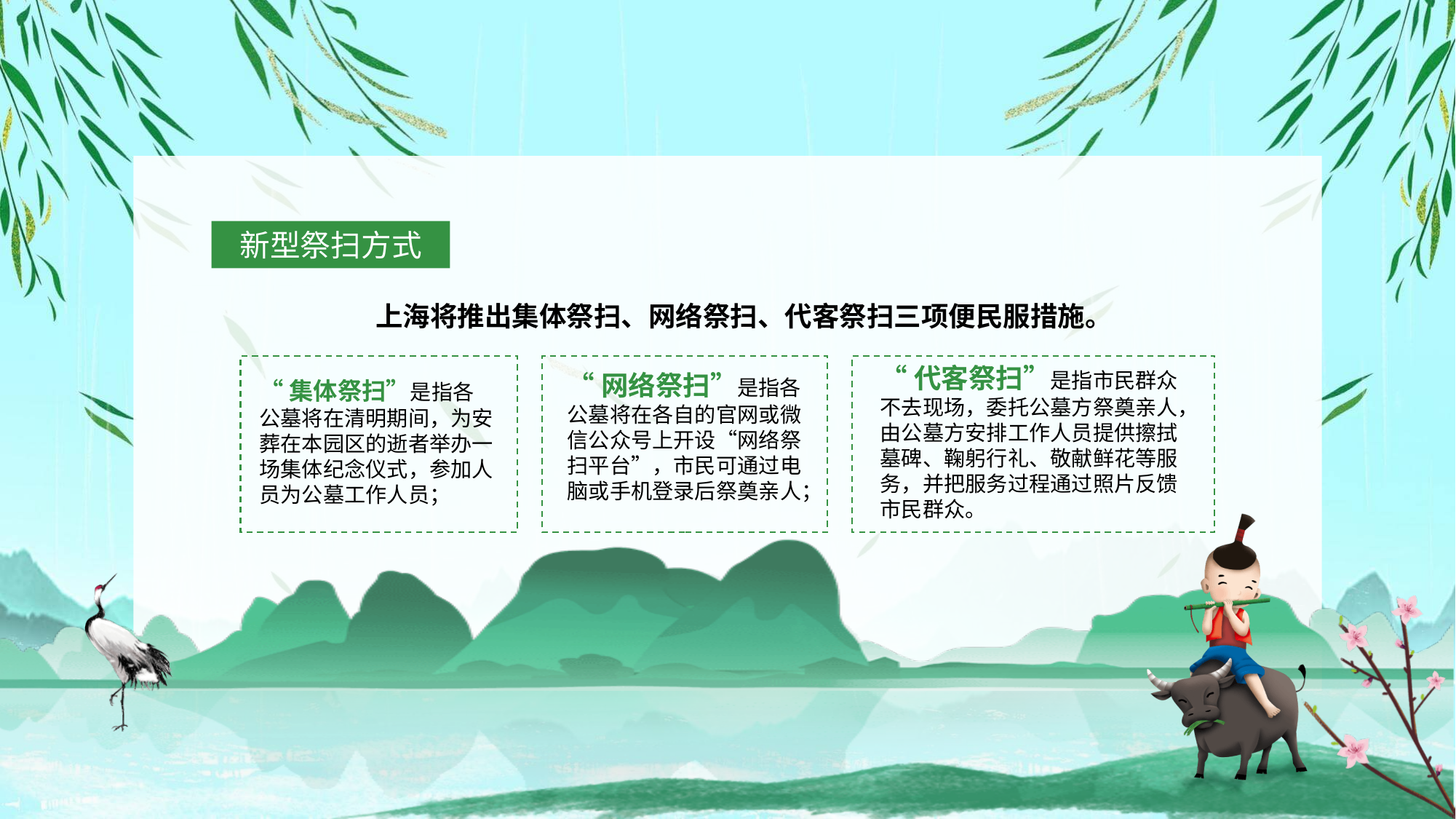

新型祭扫方式
上海将推出集体祭扫、网络祭扫、代客祭扫三项便民服措施。

“代客祭扫”是指市民群众不去现场，委托公墓方祭奠亲人，由公墓方安排工作人员提供擦拭墓碑、鞠躬行礼、敬献鲜花等服务，并把服务过程通过照片反馈市民群众。
“网络祭扫”是指各公墓将在各自的官网或微信公众号上开设“网络祭扫平台”，市民可通过电脑或手机登录后祭奠亲人；
“集体祭扫”是指各公墓将在清明期间，为安葬在本园区的逝者举办一场集体纪念仪式，参加人员为公墓工作人员；